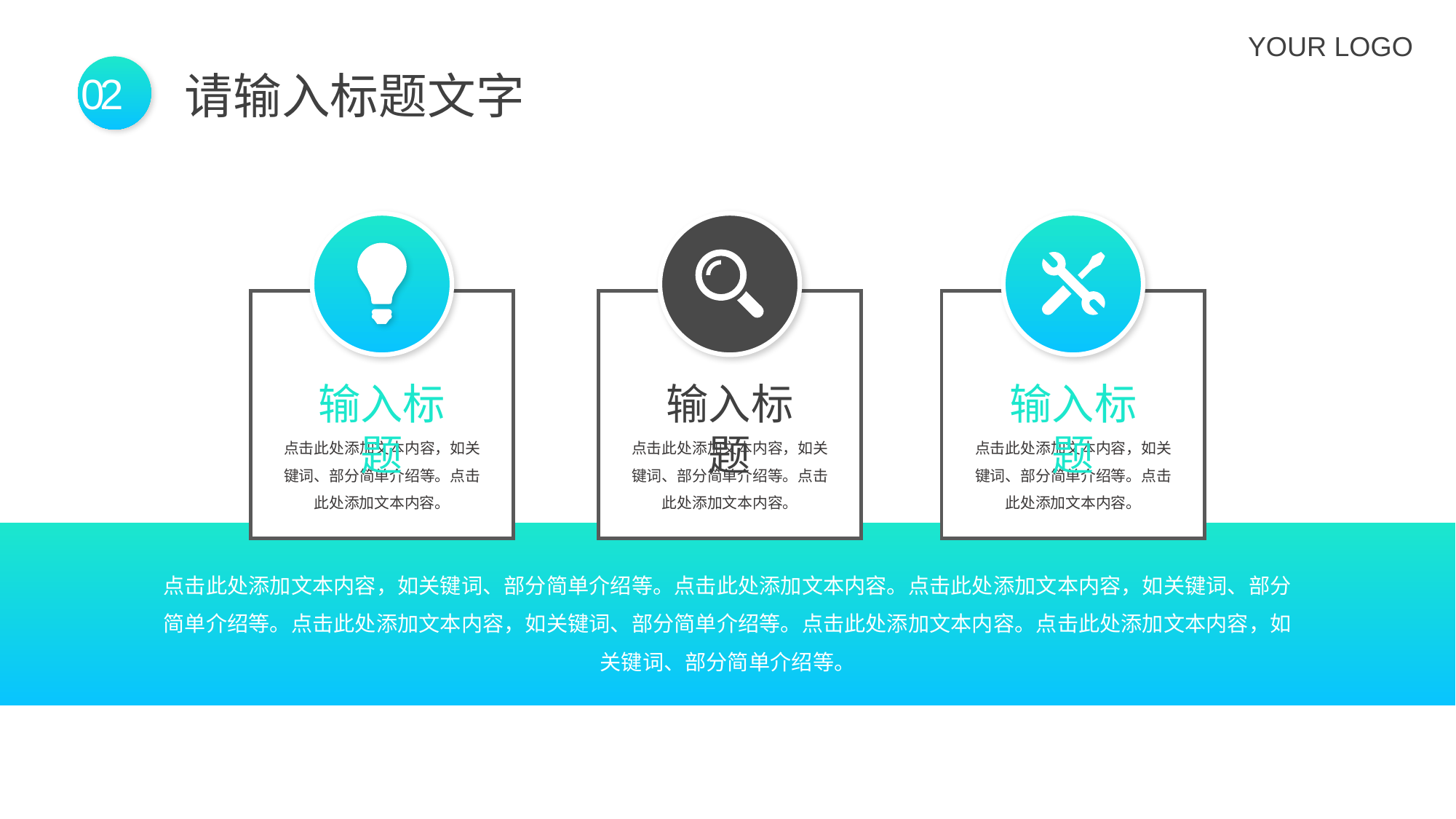

YOUR LOGO

请输入标题文字
02

输入标题
点击此处添加文本内容，如关键词、部分简单介绍等。点击此处添加文本内容。

输入标题
点击此处添加文本内容，如关键词、部分简单介绍等。点击此处添加文本内容。

输入标题
点击此处添加文本内容，如关键词、部分简单介绍等。点击此处添加文本内容。

点击此处添加文本内容，如关键词、部分简单介绍等。点击此处添加文本内容。点击此处添加文本内容，如关键词、部分简单介绍等。点击此处添加文本内容，如关键词、部分简单介绍等。点击此处添加文本内容。点击此处添加文本内容，如关键词、部分简单介绍等。